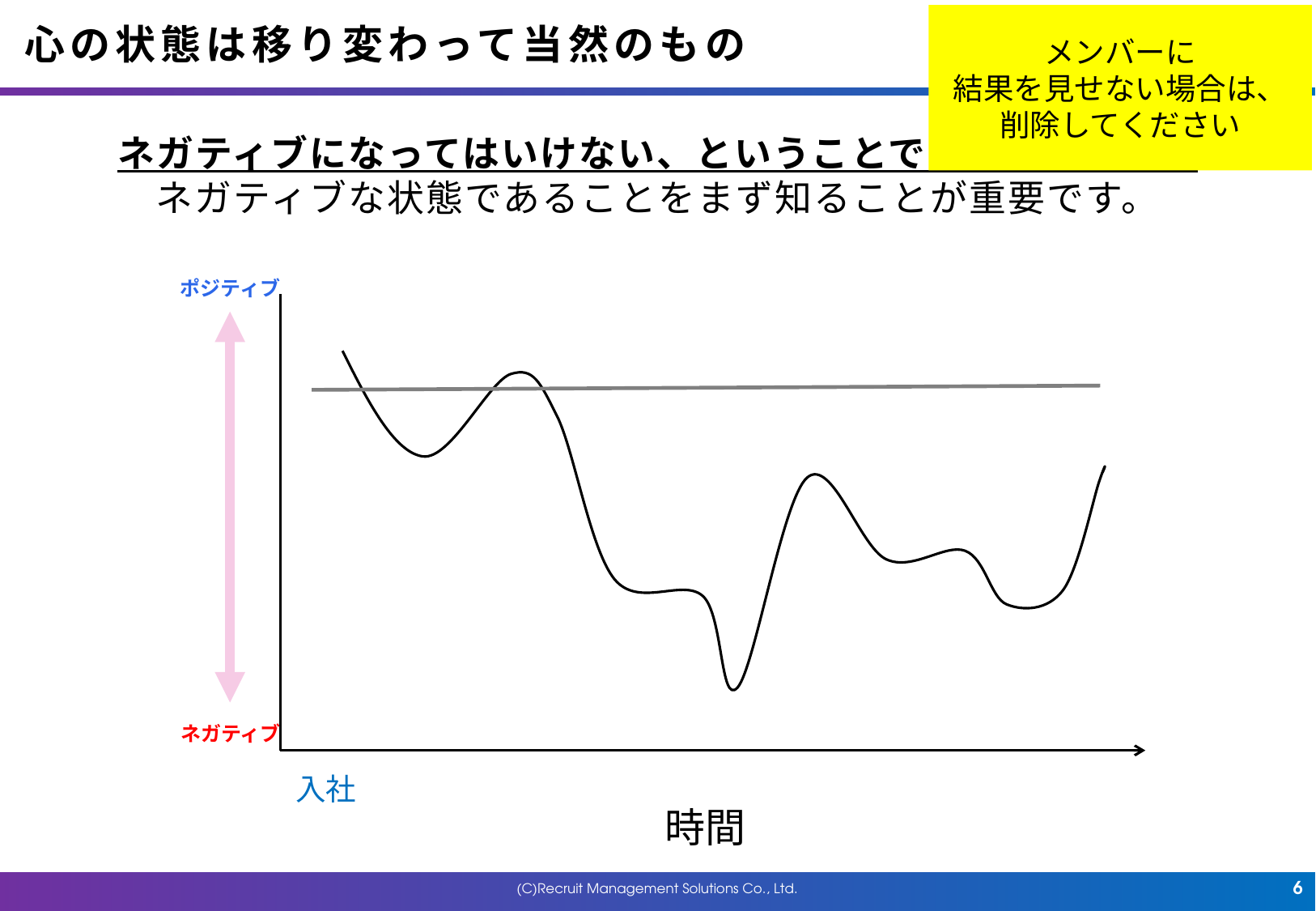

メンバーに
結果を見せない場合は、
削除してください
# 心の状態は移り変わって当然のもの
ネガティブになってはいけない、ということではありません。
ネガティブな状態であることをまず知ることが重要です。
ポジティブ

ネガティブ
入社
時間
6
(C)Recruit Management Solutions Co., Ltd.